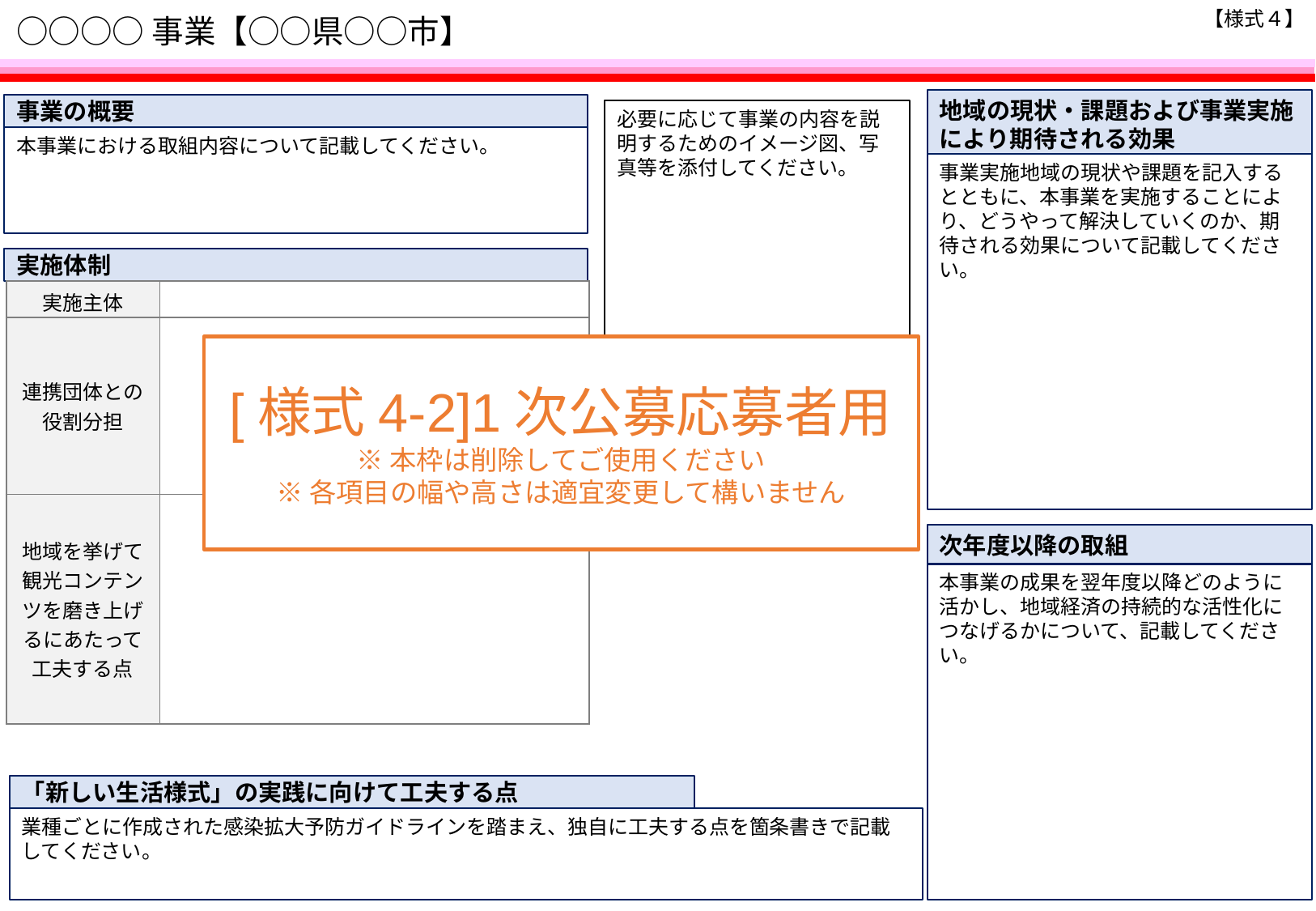

【様式４】
# ○○○○事業【○○県○○市】
地域の現状・課題および事業実施により期待される効果
事業の概要
必要に応じて事業の内容を説明するためのイメージ図、写真等を添付してください。

本事業における取組内容について記載してください。
事業実施地域の現状や課題を記入するとともに、本事業を実施することにより、どうやって解決していくのか、期待される効果について記載してください。
実施体制
| 実施主体 |  |
| --- | --- |
| 連携団体との役割分担 |  |
| 地域を挙げて観光コンテンツを磨き上げるにあたって工夫する点 |  |
[様式4-2]1次公募応募者用
※本枠は削除してご使用ください
※各項目の幅や高さは適宜変更して構いません
次年度以降の取組
本事業の成果を翌年度以降どのように活かし、地域経済の持続的な活性化につなげるかについて、記載してください。
「新しい生活様式」の実践に向けて工夫する点
業種ごとに作成された感染拡大予防ガイドラインを踏まえ、独自に工夫する点を箇条書きで記載してください。